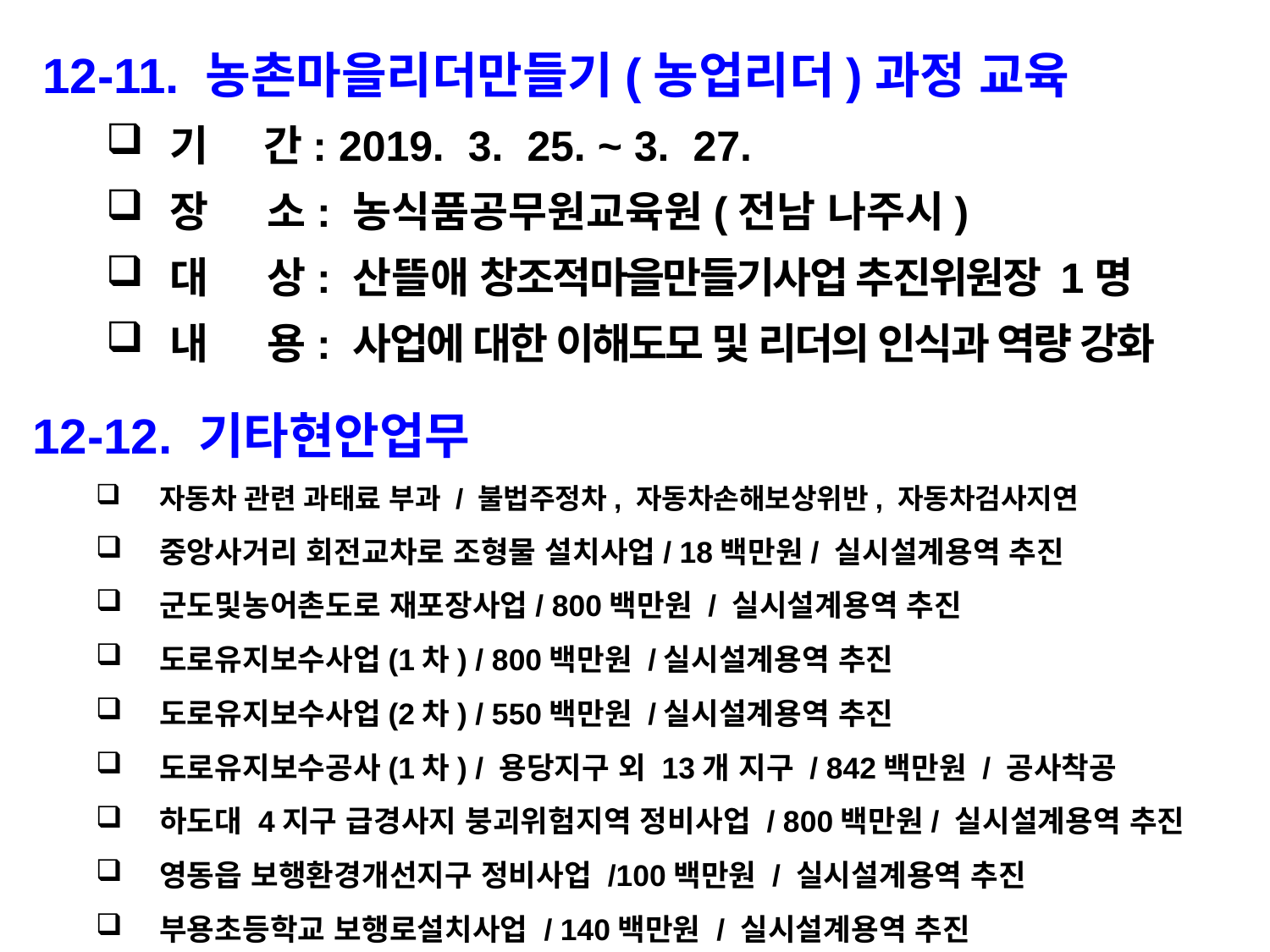

12-11. 농촌마을리더만들기(농업리더)과정 교육
기        간: 2019.  3.  25. ~ 3.  27.
장     소: 농식품공무원교육원(전남 나주시)
대     상: 산뜰애 창조적마을만들기사업 추진위원장 1명
내     용: 사업에 대한 이해도모 및 리더의 인식과 역량 강화

12-12. 기타현안업무
자동차 관련 과태료 부과 / 불법주정차, 자동차손해보상위반, 자동차검사지연
중앙사거리 회전교차로 조형물 설치사업/ 18백만원/ 실시설계용역 추진
군도및농어촌도로 재포장사업/ 800백만원 / 실시설계용역 추진
도로유지보수사업(1차) / 800백만원 /실시설계용역 추진
도로유지보수사업(2차) / 550백만원 /실시설계용역 추진
도로유지보수공사(1차) / 용당지구 외 13개 지구 / 842백만원 / 공사착공
하도대 4지구 급경사지 붕괴위험지역 정비사업 / 800백만원/ 실시설계용역 추진
영동읍 보행환경개선지구 정비사업 /100백만원 / 실시설계용역 추진
부용초등학교 보행로설치사업 / 140백만원 / 실시설계용역 추진